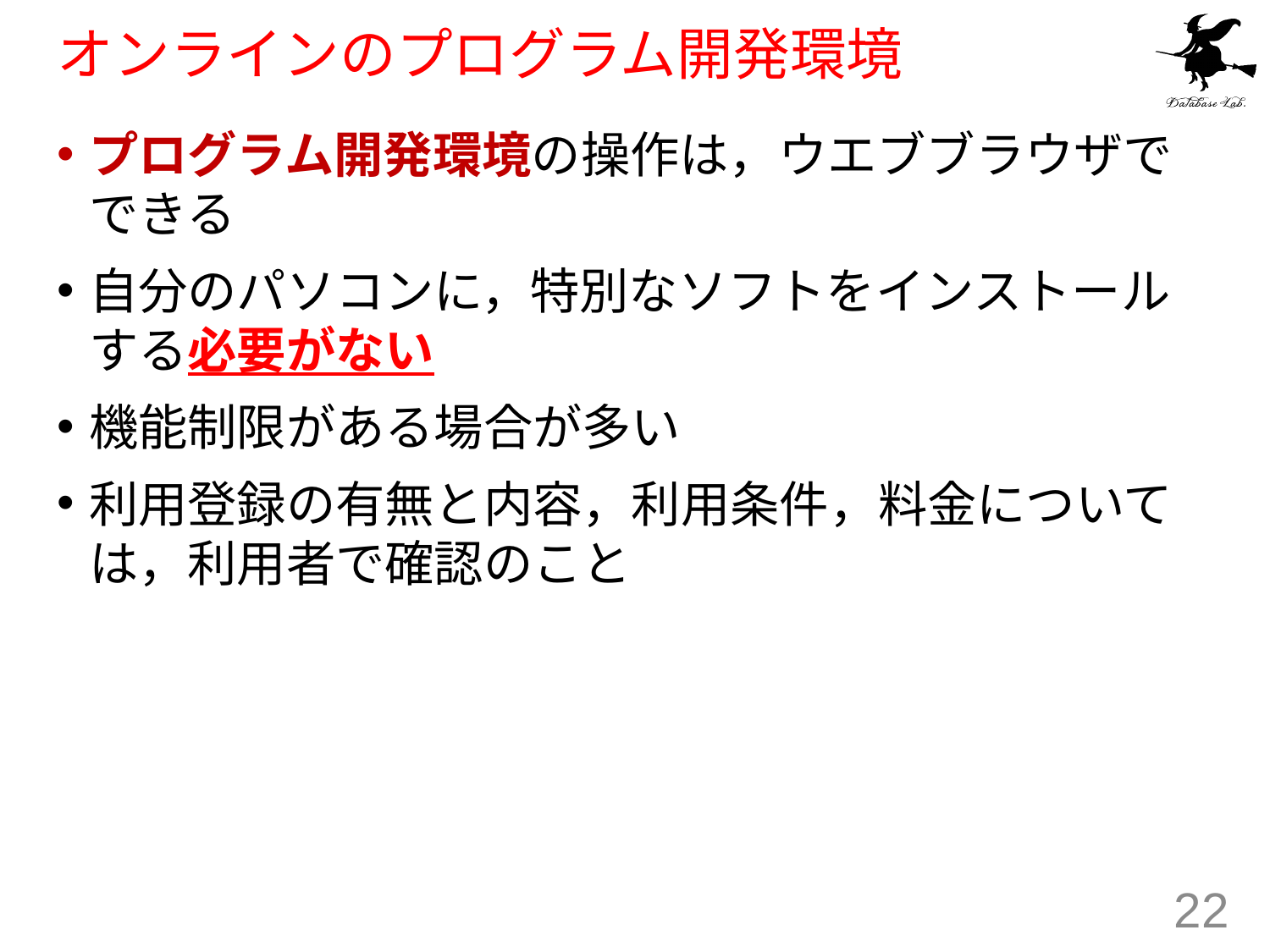

# オンラインのプログラム開発環境
プログラム開発環境の操作は，ウエブブラウザでできる
自分のパソコンに，特別なソフトをインストールする必要がない
機能制限がある場合が多い
利用登録の有無と内容，利用条件，料金については，利用者で確認のこと
22